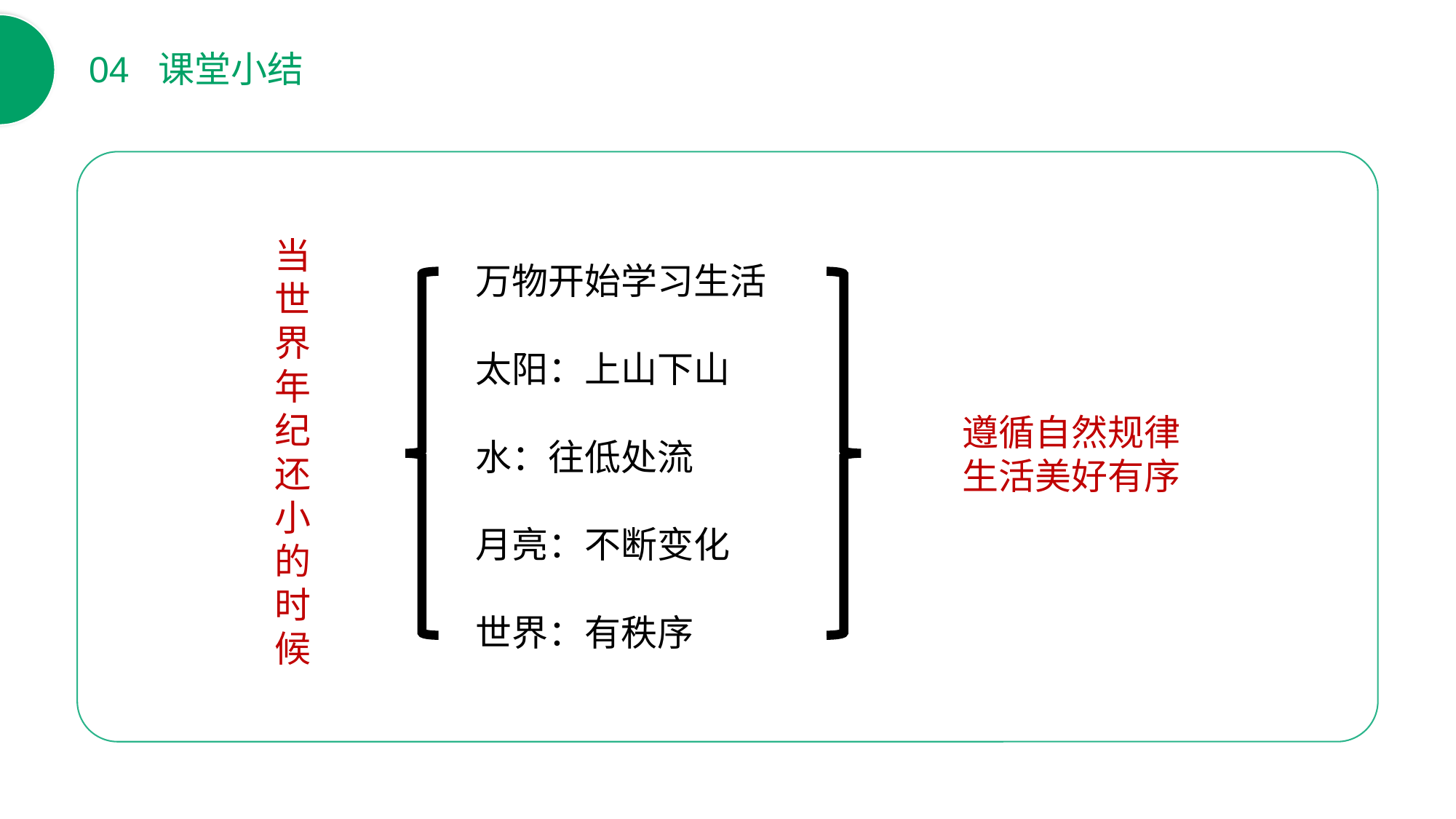

04  课堂小结
当世界年纪还小的时候
万物开始学习生活

太阳：上山下山
遵循自然规律
生活美好有序
水：往低处流
月亮：不断变化
世界：有秩序